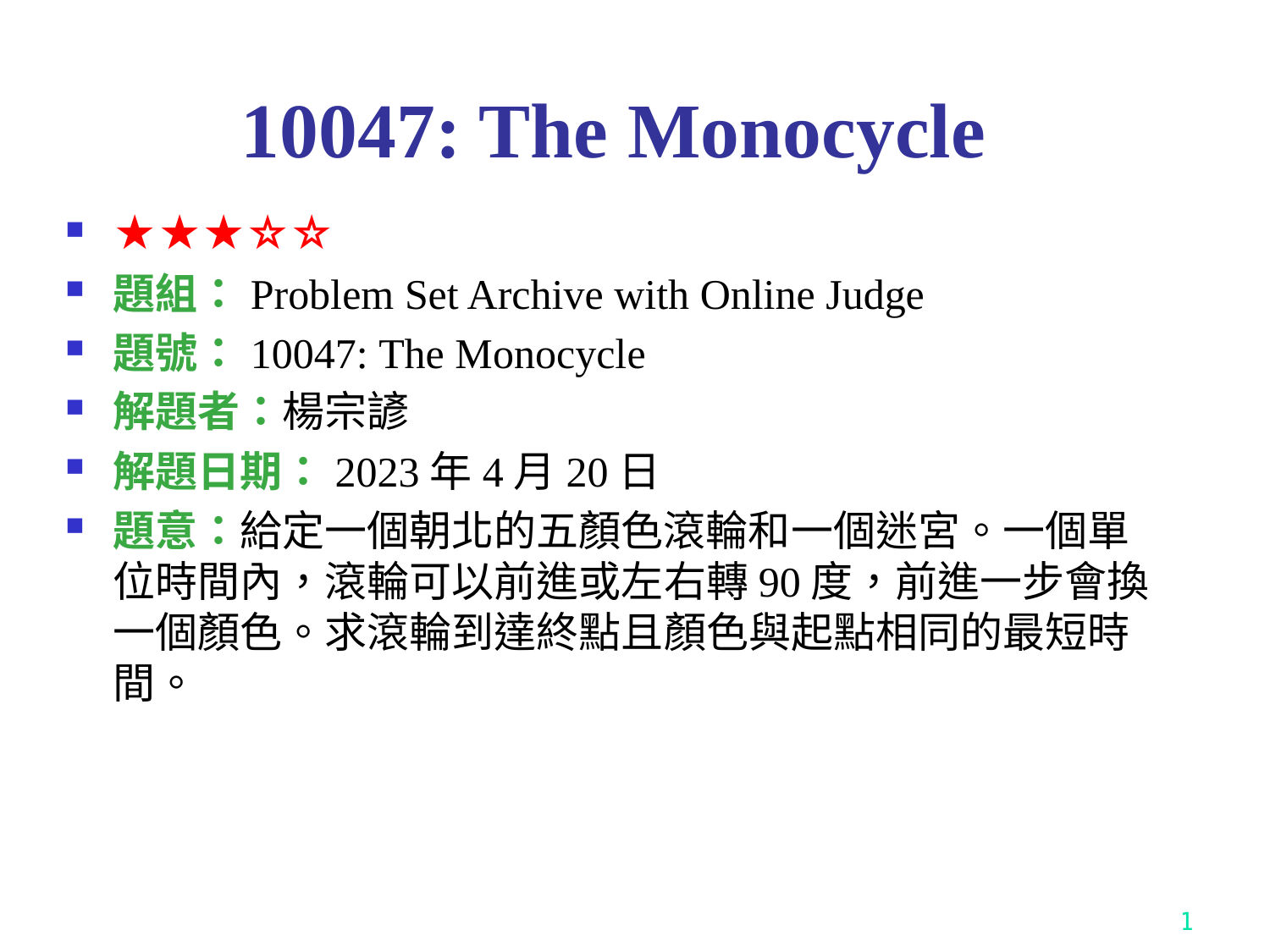

# 10047: The Monocycle
★★★☆☆
題組：Problem Set Archive with Online Judge
題號：10047: The Monocycle
解題者：楊宗諺
解題日期：2023年4月20日
題意：給定一個朝北的五顏色滾輪和一個迷宮。一個單位時間內，滾輪可以前進或左右轉90度，前進一步會換一個顏色。求滾輪到達終點且顏色與起點相同的最短時間。
1